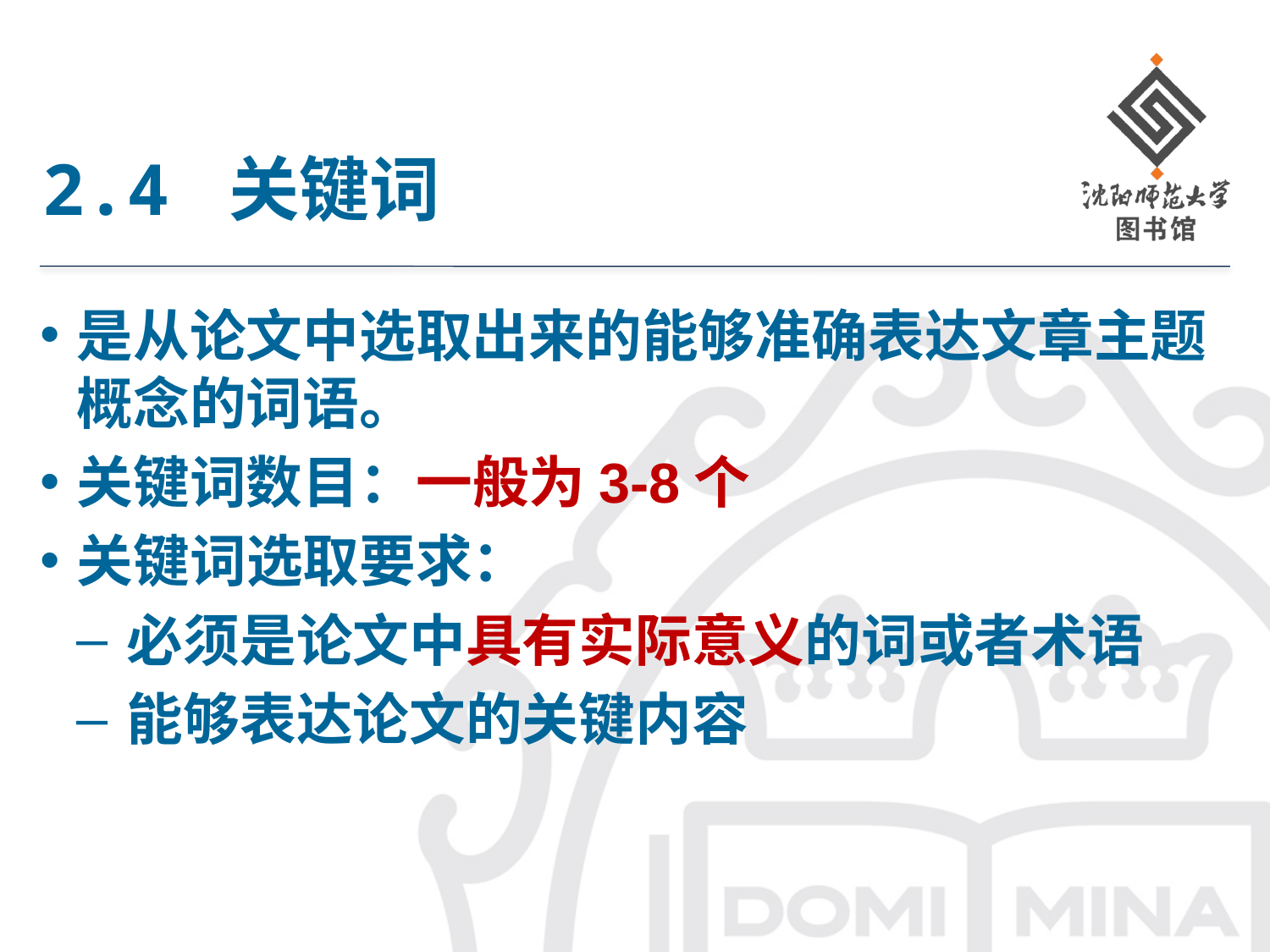

# 2.4 关键词
是从论文中选取出来的能够准确表达文章主题概念的词语。
关键词数目：一般为3-8个
关键词选取要求：
必须是论文中具有实际意义的词或者术语
能够表达论文的关键内容